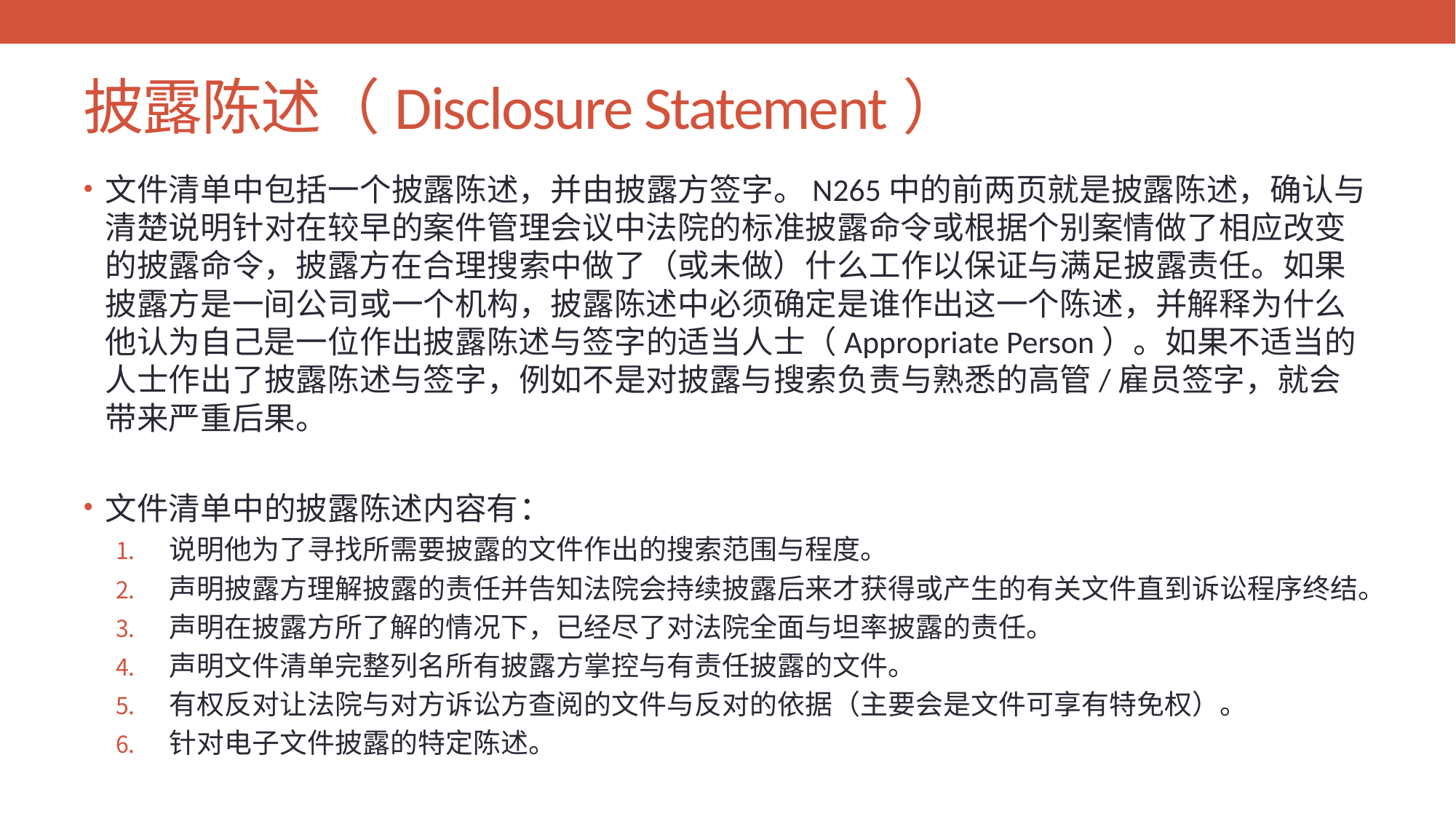

# 披露陈述（Disclosure Statement）
文件清单中包括一个披露陈述，并由披露方签字。N265中的前两页就是披露陈述，确认与清楚说明针对在较早的案件管理会议中法院的标准披露命令或根据个别案情做了相应改变的披露命令，披露方在合理搜索中做了（或未做）什么工作以保证与满足披露责任。如果披露方是一间公司或一个机构，披露陈述中必须确定是谁作出这一个陈述，并解释为什么他认为自己是一位作出披露陈述与签字的适当人士（Appropriate Person）。如果不适当的人士作出了披露陈述与签字，例如不是对披露与搜索负责与熟悉的高管/雇员签字，就会带来严重后果。

文件清单中的披露陈述内容有：
说明他为了寻找所需要披露的文件作出的搜索范围与程度。
声明披露方理解披露的责任并告知法院会持续披露后来才获得或产生的有关文件直到诉讼程序终结。
声明在披露方所了解的情况下，已经尽了对法院全面与坦率披露的责任。
声明文件清单完整列名所有披露方掌控与有责任披露的文件。
有权反对让法院与对方诉讼方查阅的文件与反对的依据（主要会是文件可享有特免权）。
针对电子文件披露的特定陈述。